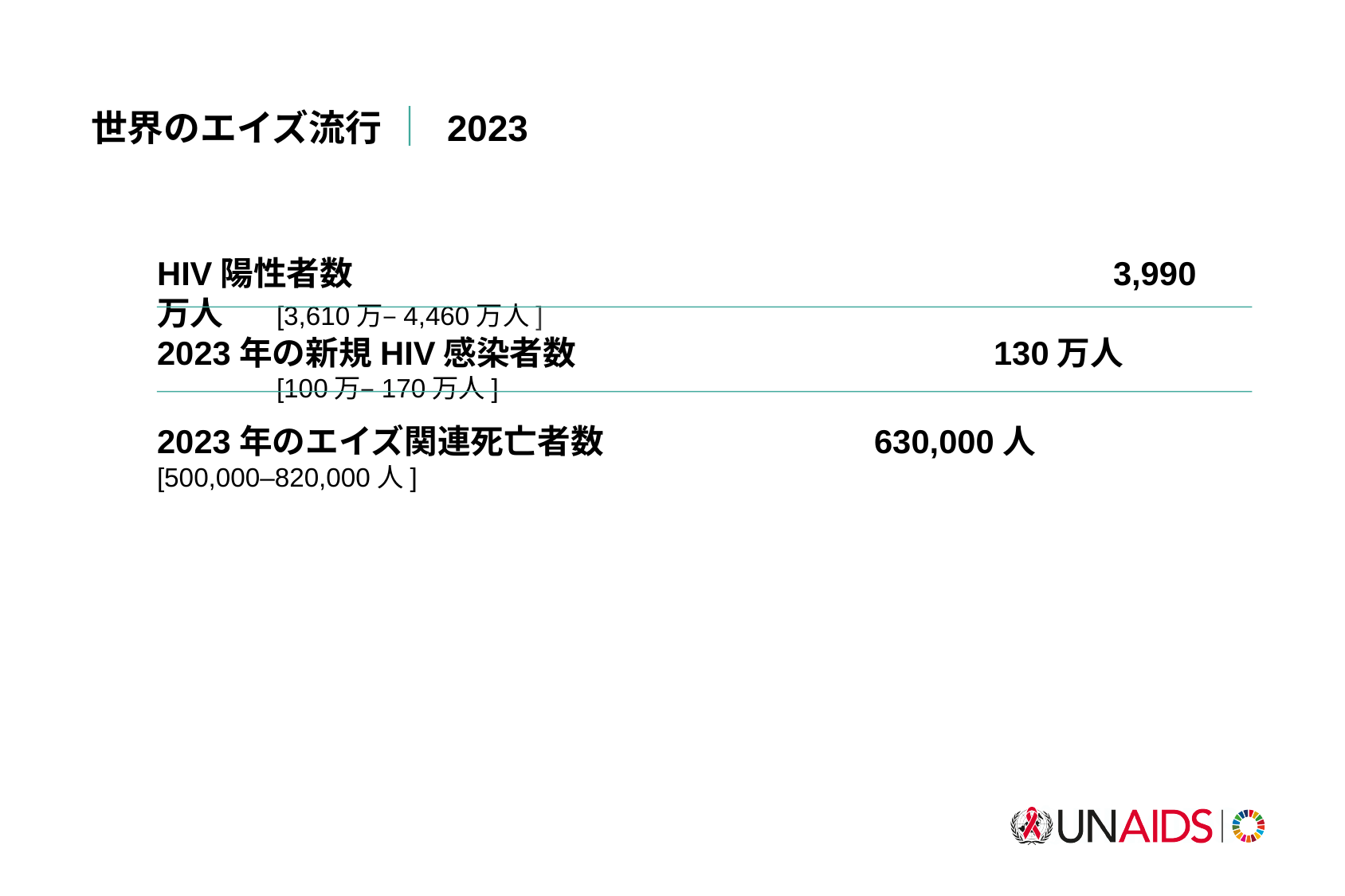

世界のエイズ流行 ｜ 2023
HIV陽性者数							3,990万人 	[3,610万–4,460万人]

2023年の新規HIV感染者数				130万人	[100万–170万人]

2023年のエイズ関連死亡者数			630,000人 	[500,000–820,000人]